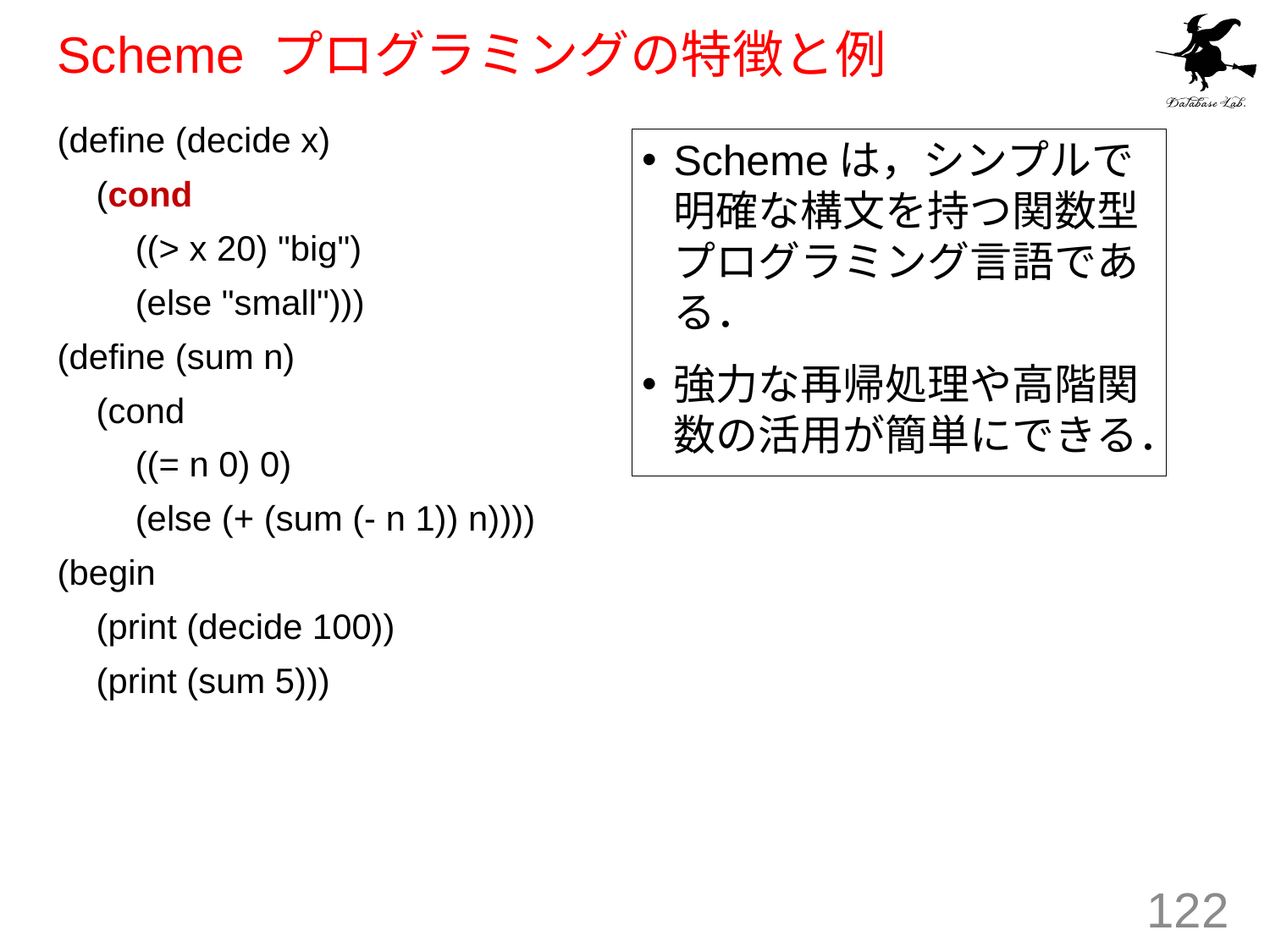

# Scheme プログラミングの特徴と例
(define (decide x)
    (cond
        ((> x 20) "big")
        (else "small")))
(define (sum n)
    (cond
        ((= n 0) 0)
        (else (+ (sum (- n 1)) n))))
(begin
    (print (decide 100))
    (print (sum 5)))

Schemeは，シンプルで明確な構文を持つ関数型プログラミング言語である．
強力な再帰処理や高階関数の活用が簡単にできる．

122